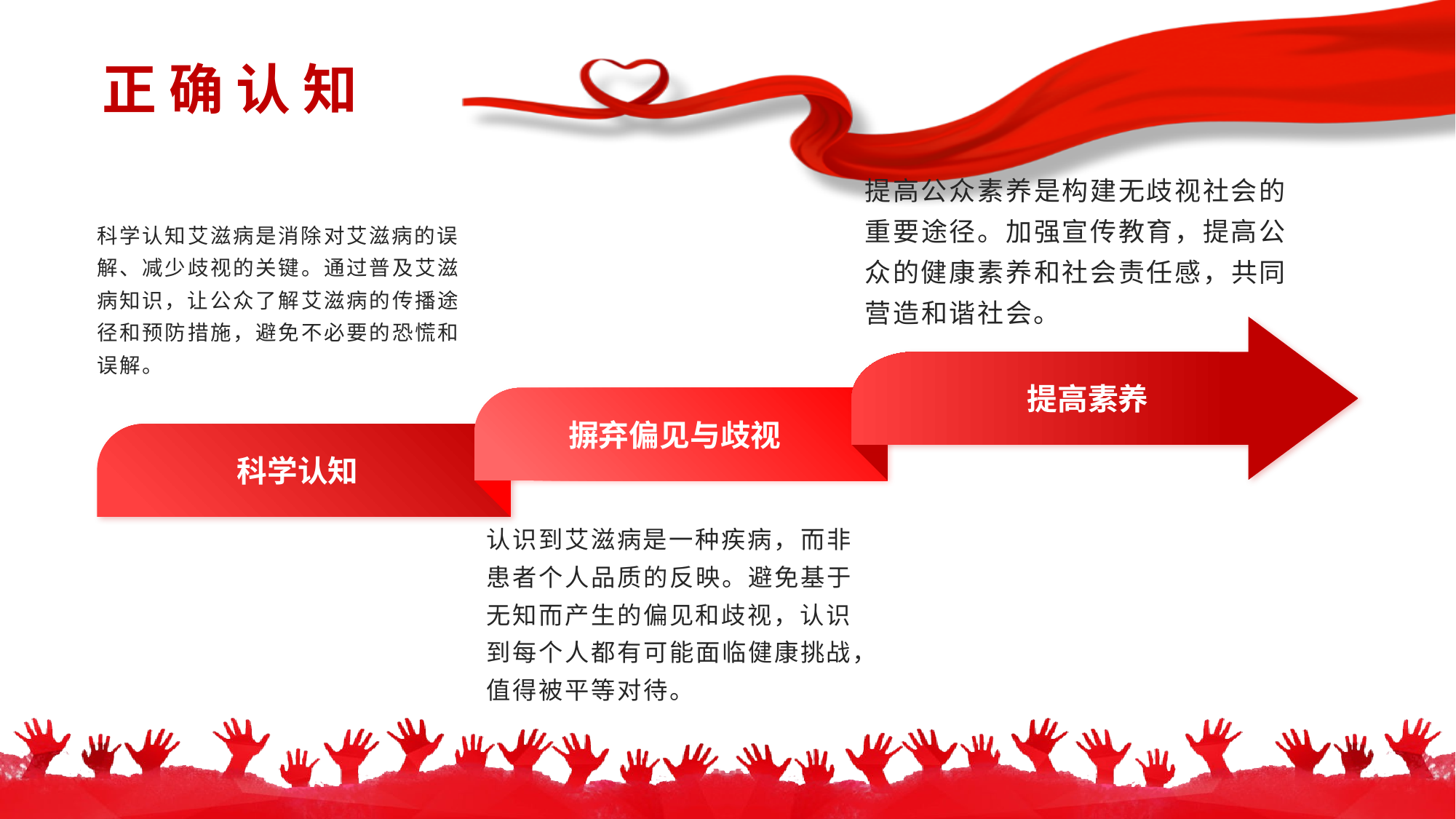

正 确 认 知
提高公众素养是构建无歧视社会的重要途径。加强宣传教育，提高公众的健康素养和社会责任感，共同营造和谐社会。
科学认知艾滋病是消除对艾滋病的误解、减少歧视的关键。通过普及艾滋病知识，让公众了解艾滋病的传播途径和预防措施，避免不必要的恐慌和误解。
提高素养
摒弃偏见与歧视
科学认知

认识到艾滋病是一种疾病，而非患者个人品质的反映。避免基于无知而产生的偏见和歧视，认识到每个人都有可能面临健康挑战，值得被平等对待。